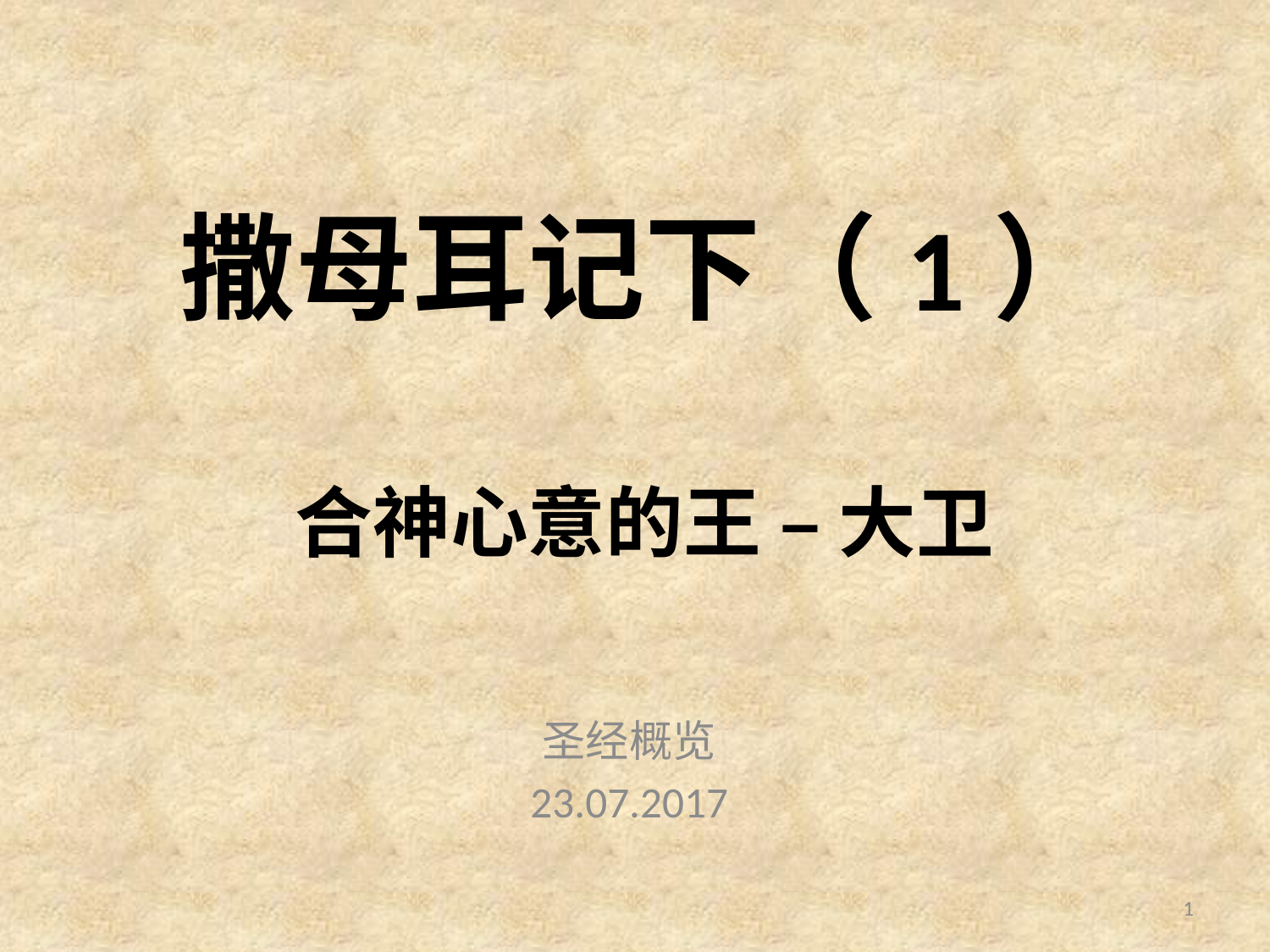

# 撒母耳记下（1） 合神心意的王 – 大卫
圣经概览
23.07.2017
1